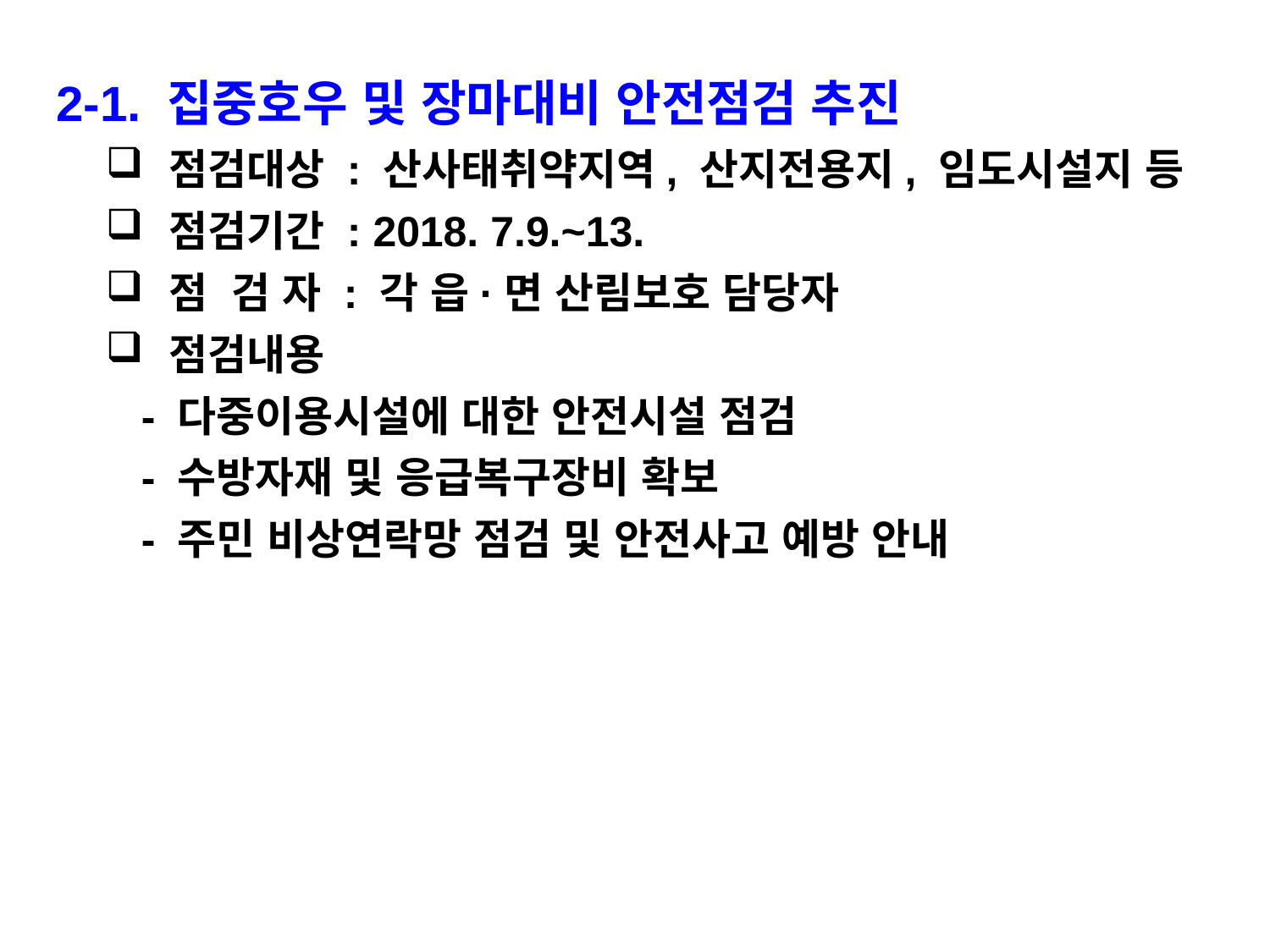

2-1. 집중호우 및 장마대비 안전점검 추진
점검대상 : 산사태취약지역, 산지전용지, 임도시설지 등
점검기간 : 2018. 7.9.~13.
점  검 자 : 각 읍·면 산림보호 담당자
점검내용
   - 다중이용시설에 대한 안전시설 점검
   - 수방자재 및 응급복구장비 확보
   - 주민 비상연락망 점검 및 안전사고 예방 안내